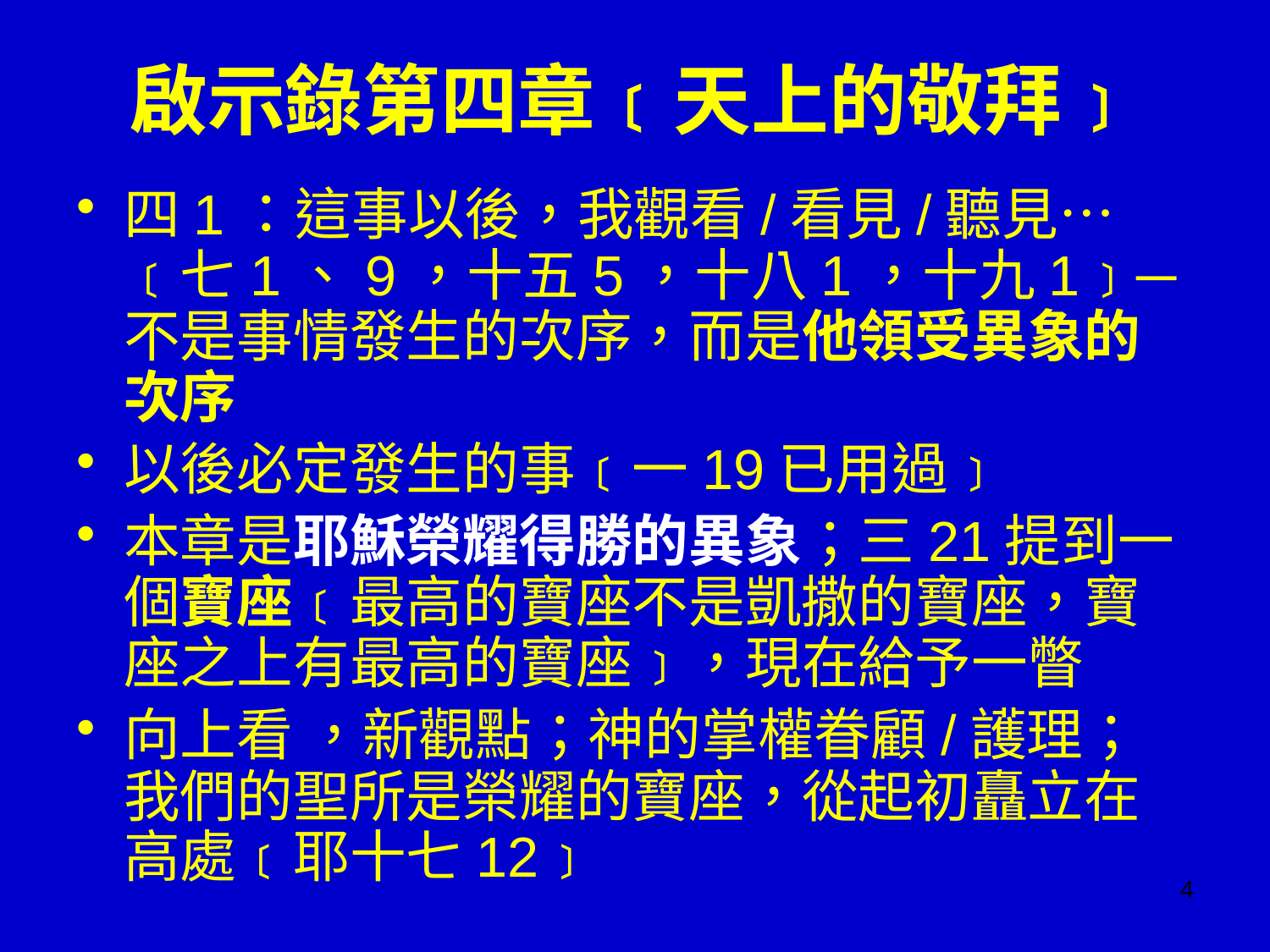

# 啟示錄第四章﹝天上的敬拜﹞
四1：這事以後，我觀看/看見/聽見…﹝七1、9，十五5，十八1，十九1﹞─不是事情發生的次序，而是他領受異象的次序
以後必定發生的事﹝一19已用過﹞
本章是耶穌榮耀得勝的異象；三21提到一個寶座﹝最高的寶座不是凱撒的寶座，寶座之上有最高的寶座﹞，現在給予一瞥
向上看 ，新觀點；神的掌權眷顧/護理；我們的聖所是榮耀的寶座，從起初矗立在高處﹝耶十七12﹞
4